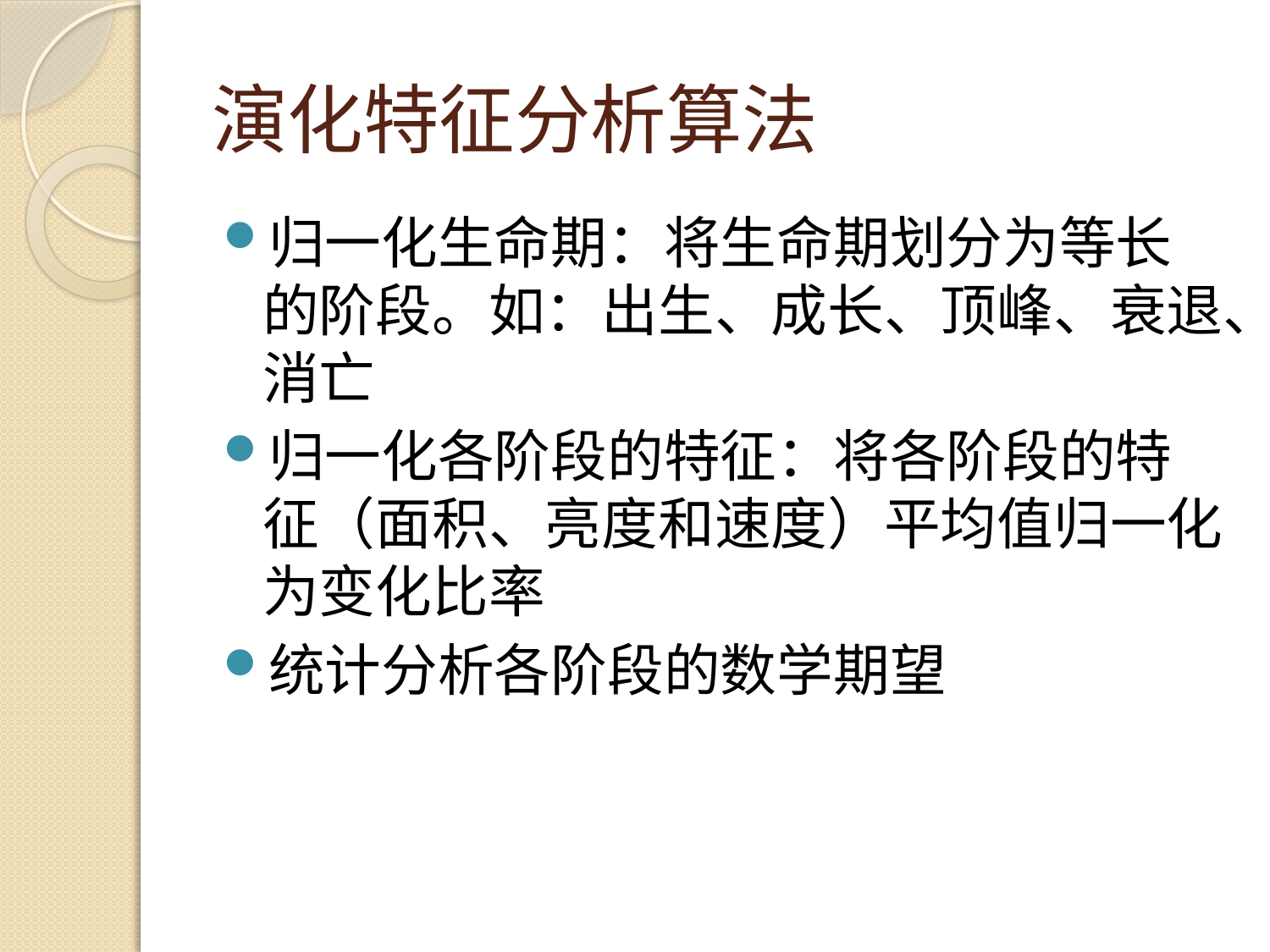

# 演化特征分析算法
归一化生命期：将生命期划分为等长的阶段。如：出生、成长、顶峰、衰退、消亡
归一化各阶段的特征：将各阶段的特征（面积、亮度和速度）平均值归一化为变化比率
统计分析各阶段的数学期望